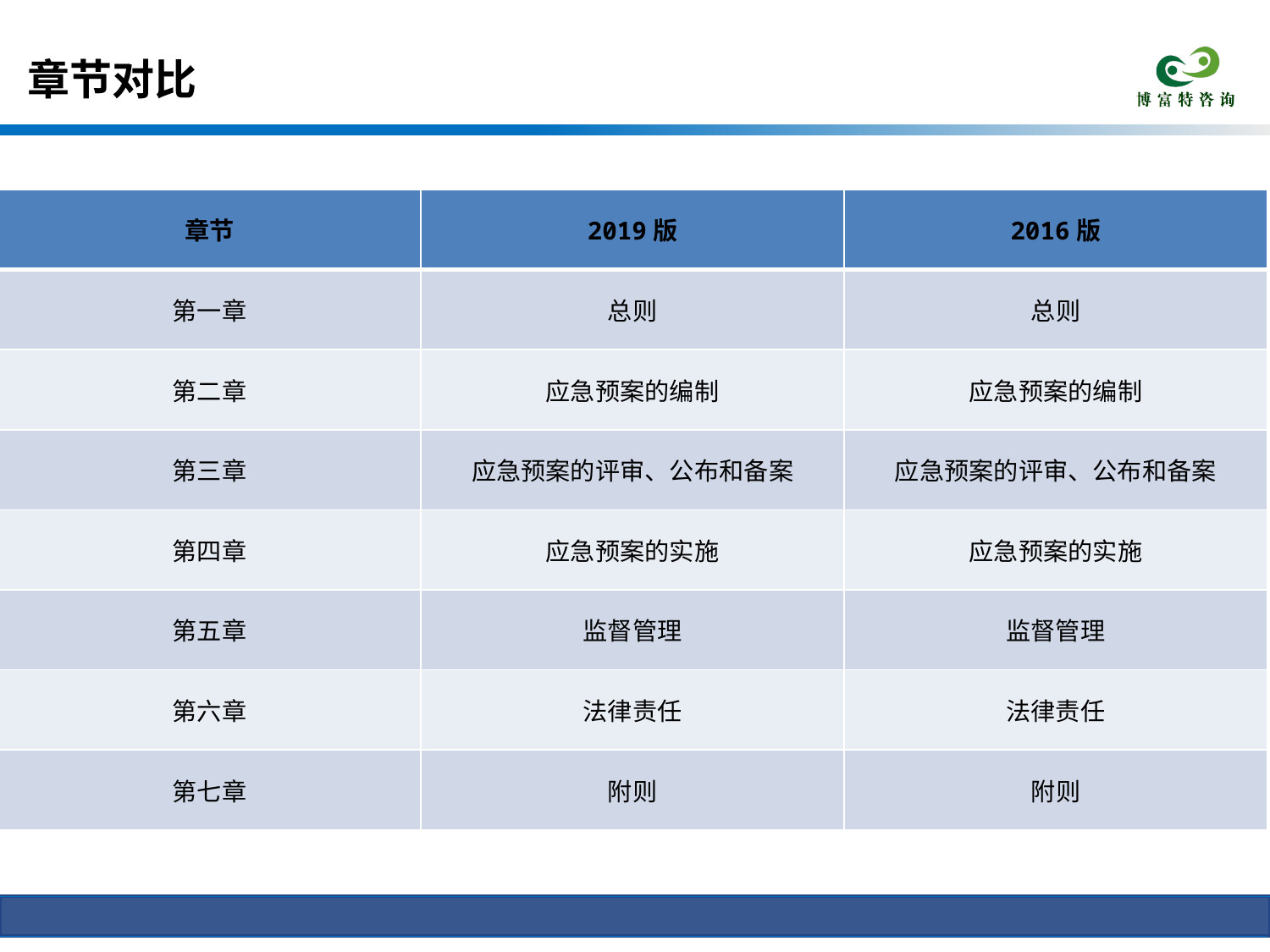

章节对比
| 章节 | 2019版 | 2016版 |
| --- | --- | --- |
| 第一章 | 总则 | 总则 |
| 第二章 | 应急预案的编制 | 应急预案的编制 |
| 第三章 | 应急预案的评审、公布和备案 | 应急预案的评审、公布和备案 |
| 第四章 | 应急预案的实施 | 应急预案的实施 |
| 第五章 | 监督管理 | 监督管理 |
| 第六章 | 法律责任 | 法律责任 |
| 第七章 | 附则 | 附则 |